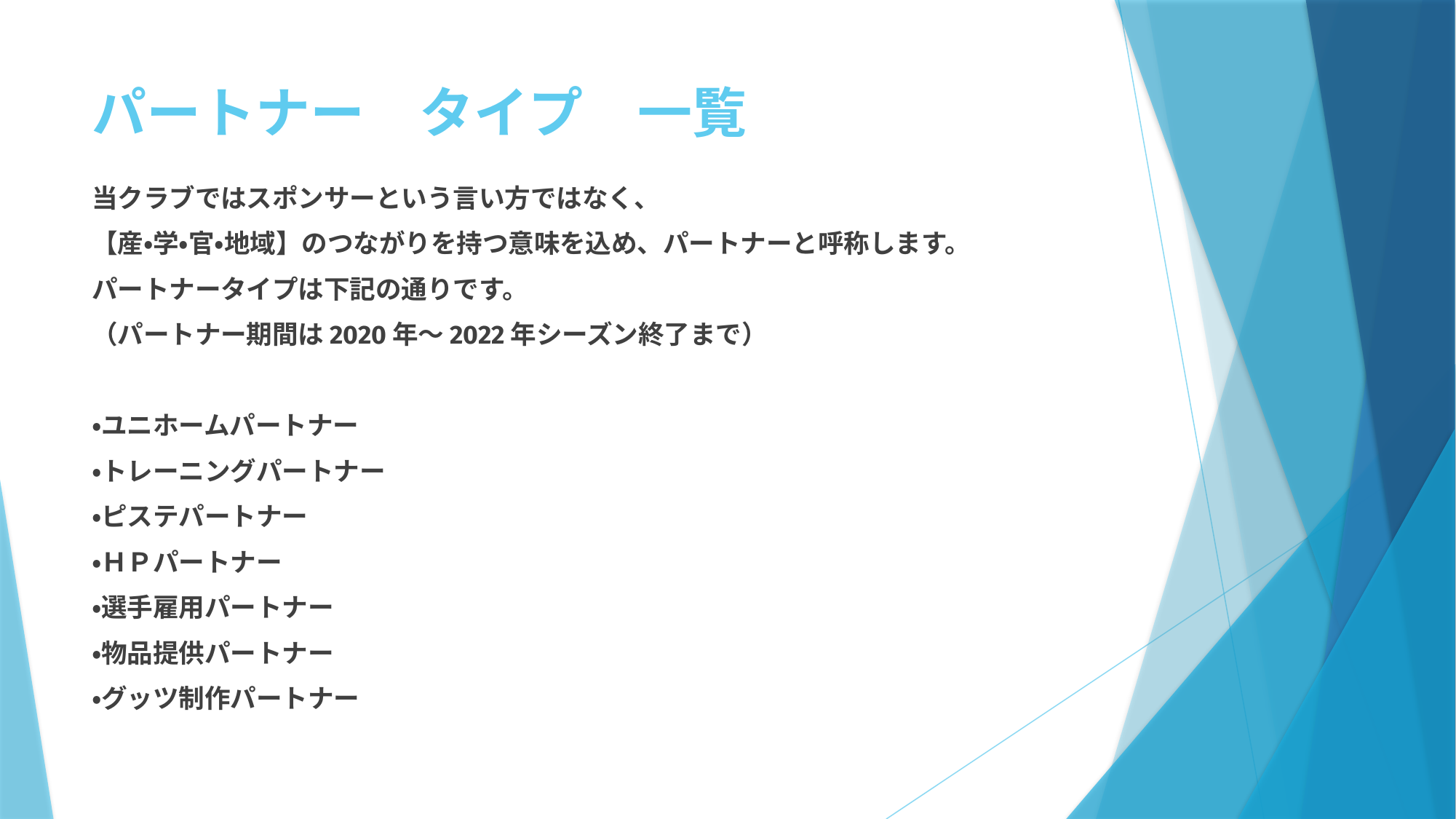

# パートナー　タイプ　一覧
当クラブではスポンサーという言い方ではなく、
【産・学・官・地域】のつながりを持つ意味を込め、パートナーと呼称します。
パートナータイプは下記の通りです。
（パートナー期間は2020年～2022年シーズン終了まで）

・ユニホームパートナー
・トレーニングパートナー
・ピステパートナー
・ＨＰパートナー
・選手雇用パートナー
・物品提供パートナー
・グッツ制作パートナー